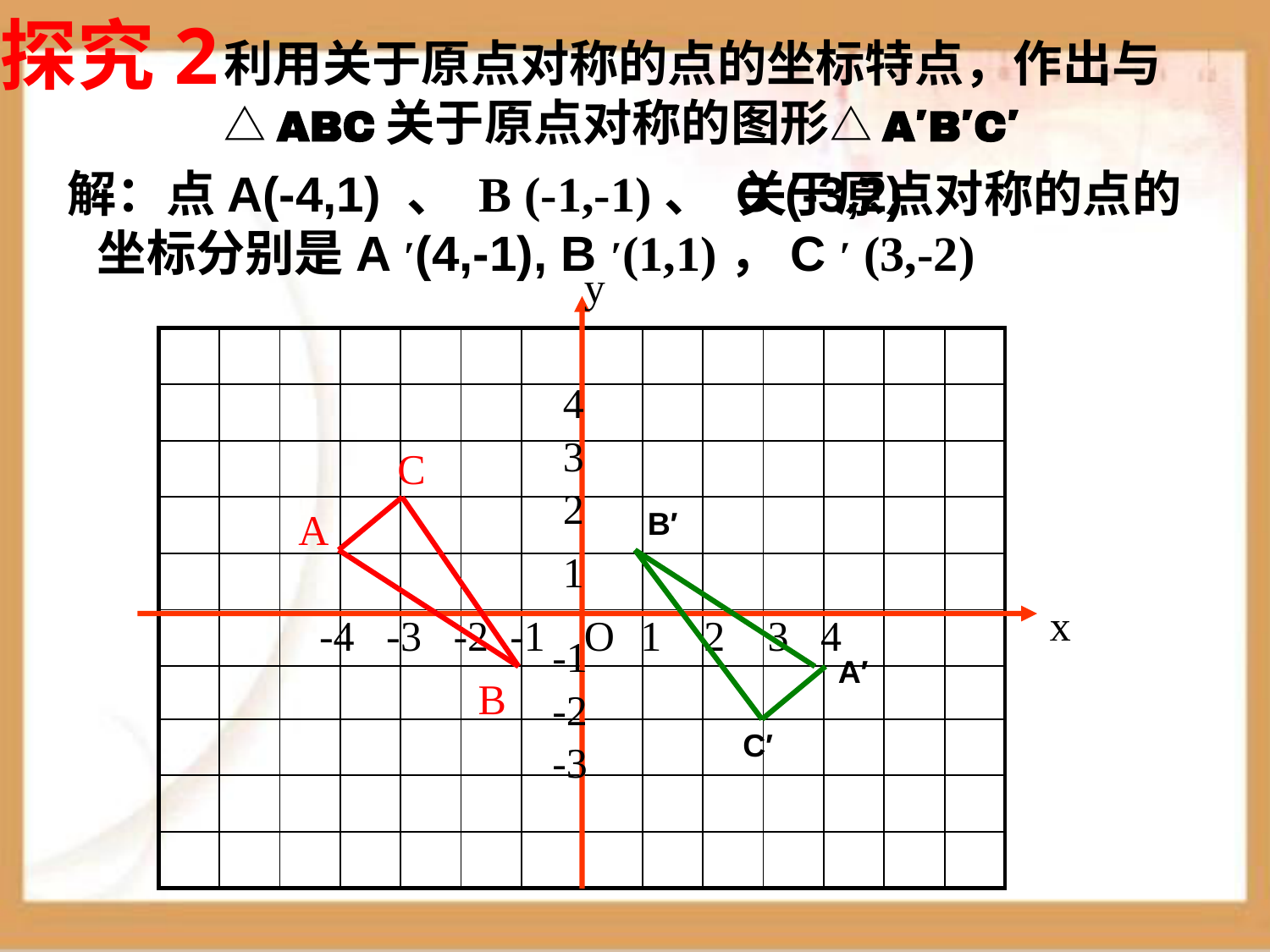

探究2
利用关于原点对称的点的坐标特点，作出与△ABC关于原点对称的图形△A′B′C′
解：点A(-4,1) 、 B (-1,-1)、 C (-3,2)
                                                        关于原点对称的点的坐标分别是A ′(4,-1), B ′(1,1)，C ′ (3,-2)
y

|  |  |  |  |  |  |  |  |  |  |  |  |  |  |
| --- | --- | --- | --- | --- | --- | --- | --- | --- | --- | --- | --- | --- | --- |
|  |  |  |  |  |  |  |  |  |  |  |  |  |  |
|  |  |  |  |  |  |  |  |  |  |  |  |  |  |
|  |  |  |  |  |  |  |  |  |  |  |  |  |  |
|  |  |  |  |  |  |  |  |  |  |  |  |  |  |
|  |  |  |  |  |  |  |  |  |  |  |  |  |  |
|  |  |  |  |  |  |  |  |  |  |  |  |  |  |
|  |  |  |  |  |  |  |  |  |  |  |  |  |  |
|  |  |  |  |  |  |  |  |  |  |  |  |  |  |
|  |  |  |  |  |  |  |  |  |  |  |  |  |  |
4
3
C
2

A

B′

1

x
-4   -3   -2  -1         1    2    3   4
O

-1
A′

B

-2
C′
-3